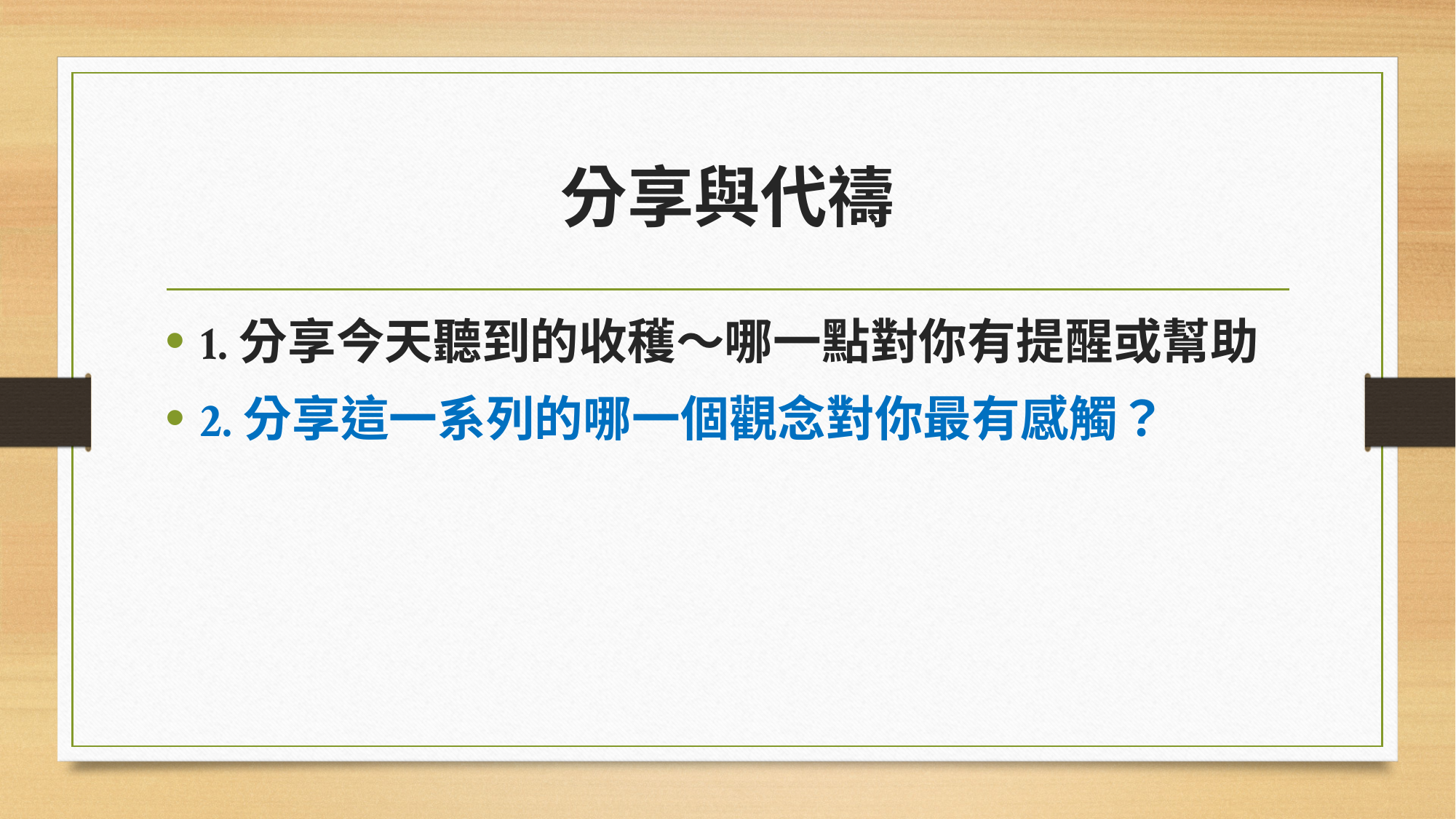

# 分享與代禱
1.分享今天聽到的收穫～哪一點對你有提醒或幫助
2.分享這一系列的哪一個觀念對你最有感觸？